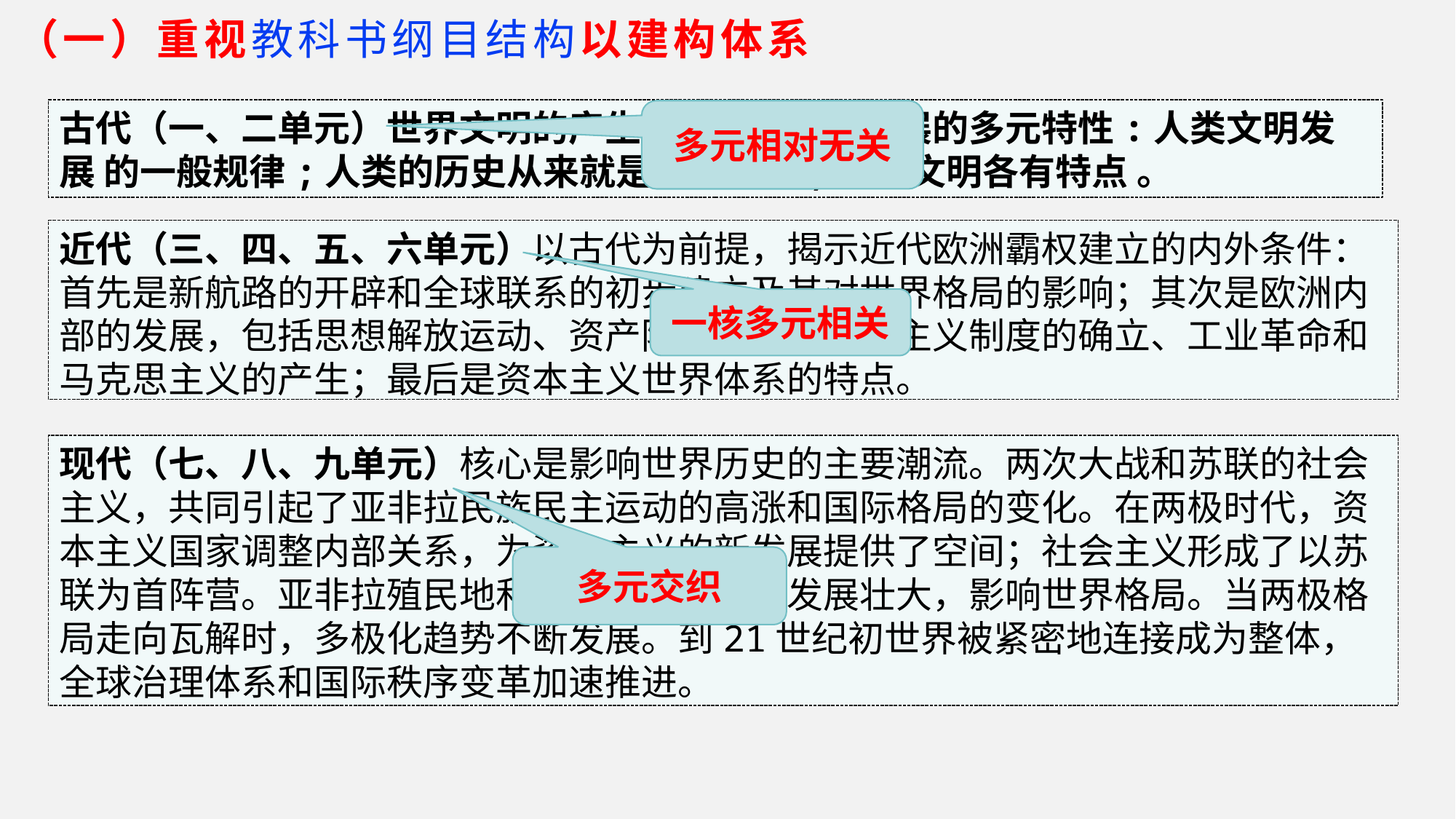

（一）重视教科书纲目结构以建构体系
古代（一、二单元）世界文明的产生以及古代文明发展的多元特性:人类文明发展 的一般规律;人类的历史从来就是多中心的,每个文明各有特点 。
多元相对无关
近代（三、四、五、六单元）以古代为前提，揭示近代欧洲霸权建立的内外条件：首先是新航路的开辟和全球联系的初步建立及其对世界格局的影响；其次是欧洲内部的发展，包括思想解放运动、资产阶级革命与资本主义制度的确立、工业革命和马克思主义的产生；最后是资本主义世界体系的特点。

一核多元相关
现代（七、八、九单元）核心是影响世界历史的主要潮流。两次大战和苏联的社会主义，共同引起了亚非拉民族民主运动的高涨和国际格局的变化。在两极时代，资本主义国家调整内部关系，为资本主义的新发展提供了空间；社会主义形成了以苏联为首阵营。亚非拉殖民地和半殖民地独立后发展壮大，影响世界格局。当两极格局走向瓦解时，多极化趋势不断发展。到21世纪初世界被紧密地连接成为整体，全球治理体系和国际秩序变革加速推进。
多元交织